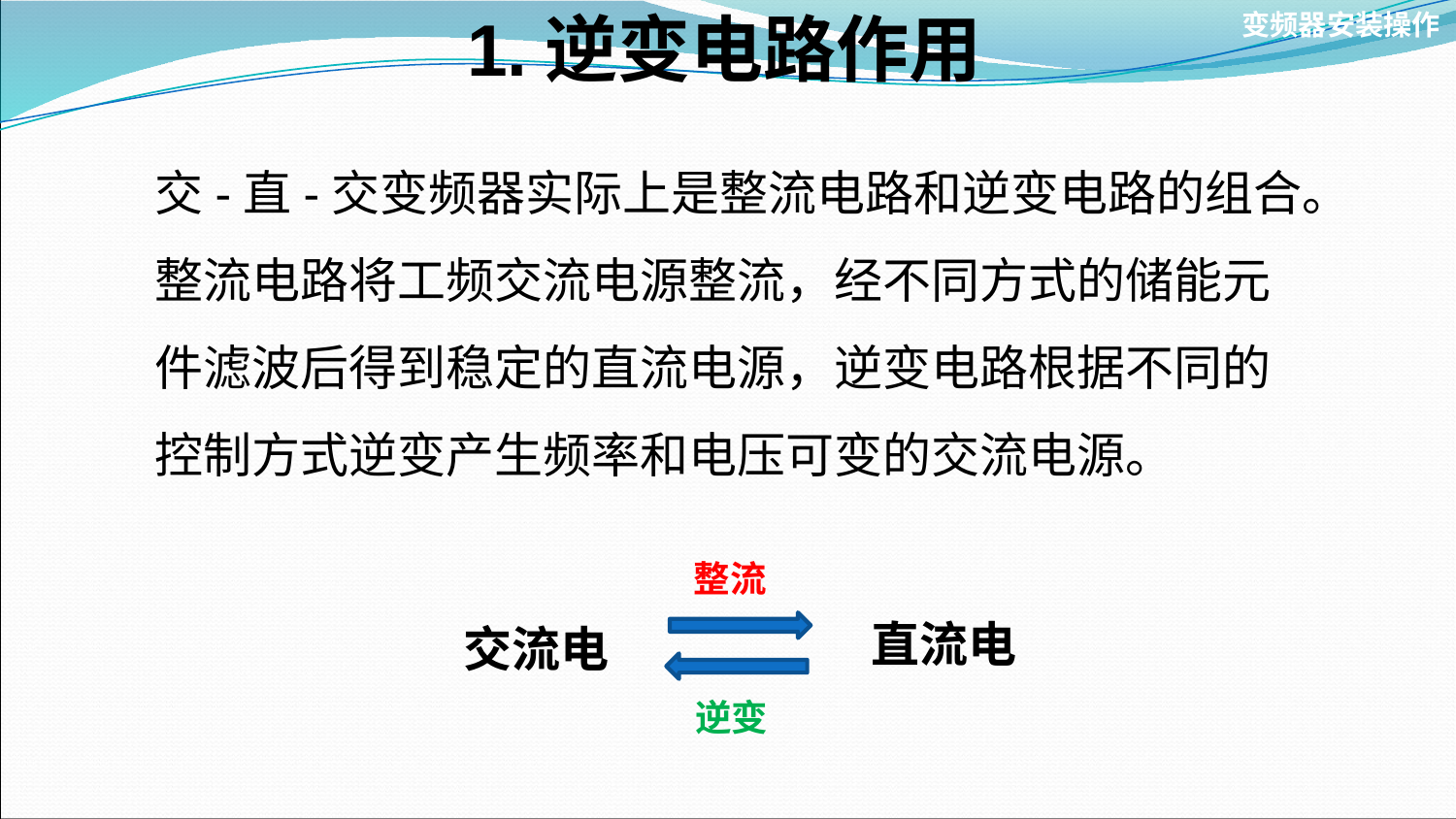

变频器安装操作
# 1.逆变电路作用
交-直-交变频器实际上是整流电路和逆变电路的组合。整流电路将工频交流电源整流，经不同方式的储能元件滤波后得到稳定的直流电源，逆变电路根据不同的控制方式逆变产生频率和电压可变的交流电源。
整流
直流电
交流电

逆变
3